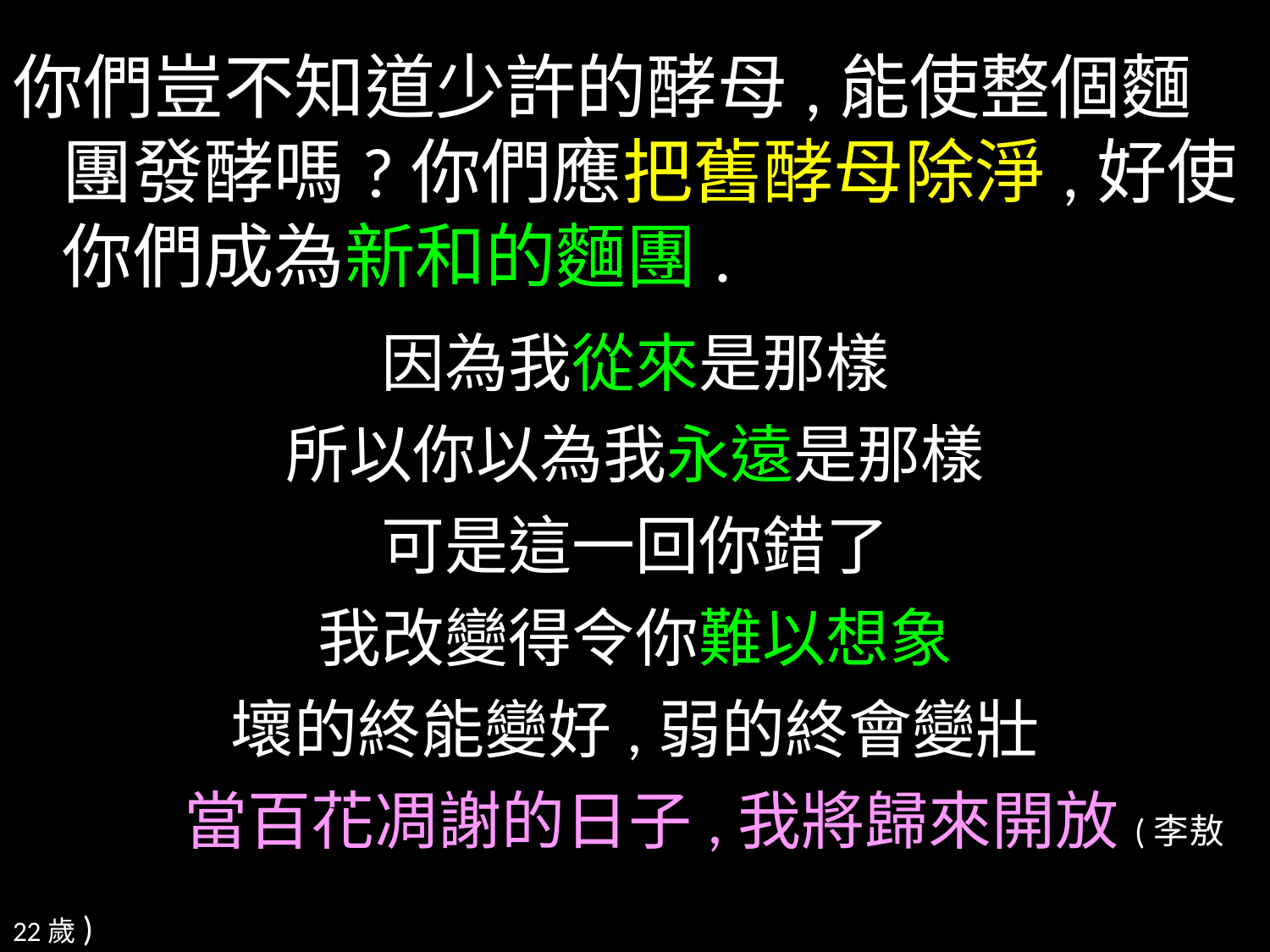

你們豈不知道少許的酵母,能使整個麵團發酵嗎?你們應把舊酵母除淨,好使你們成為新和的麵團.
因為我從來是那樣
所以你以為我永遠是那樣
可是這一回你錯了
我改變得令你難以想象
壞的終能變好,弱的終會變壯
           當百花凋謝的日子,我將歸來開放(李敖22歲)